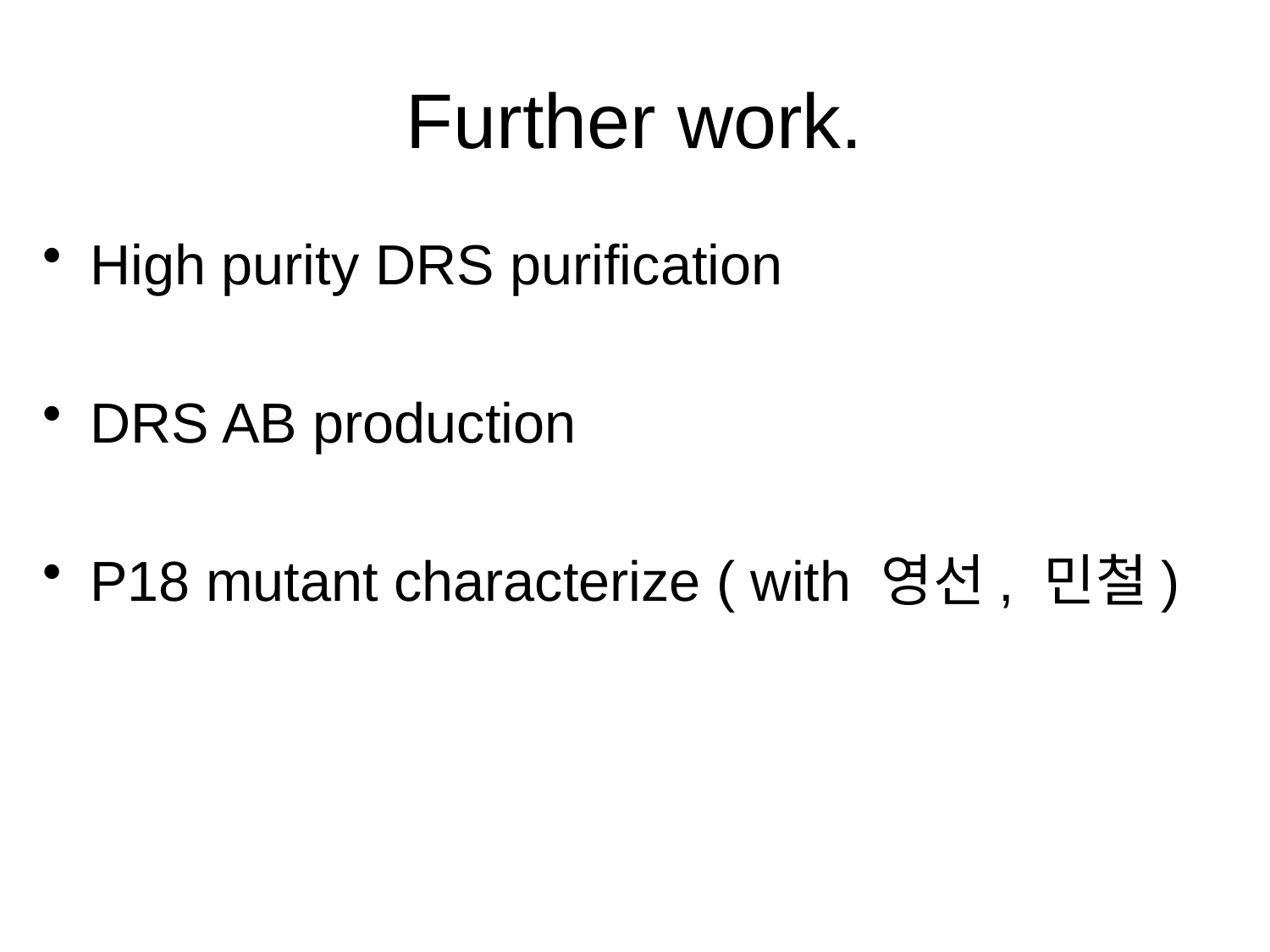

# Further work.
High purity DRS purification

DRS AB production

P18 mutant characterize ( with 영선, 민철)